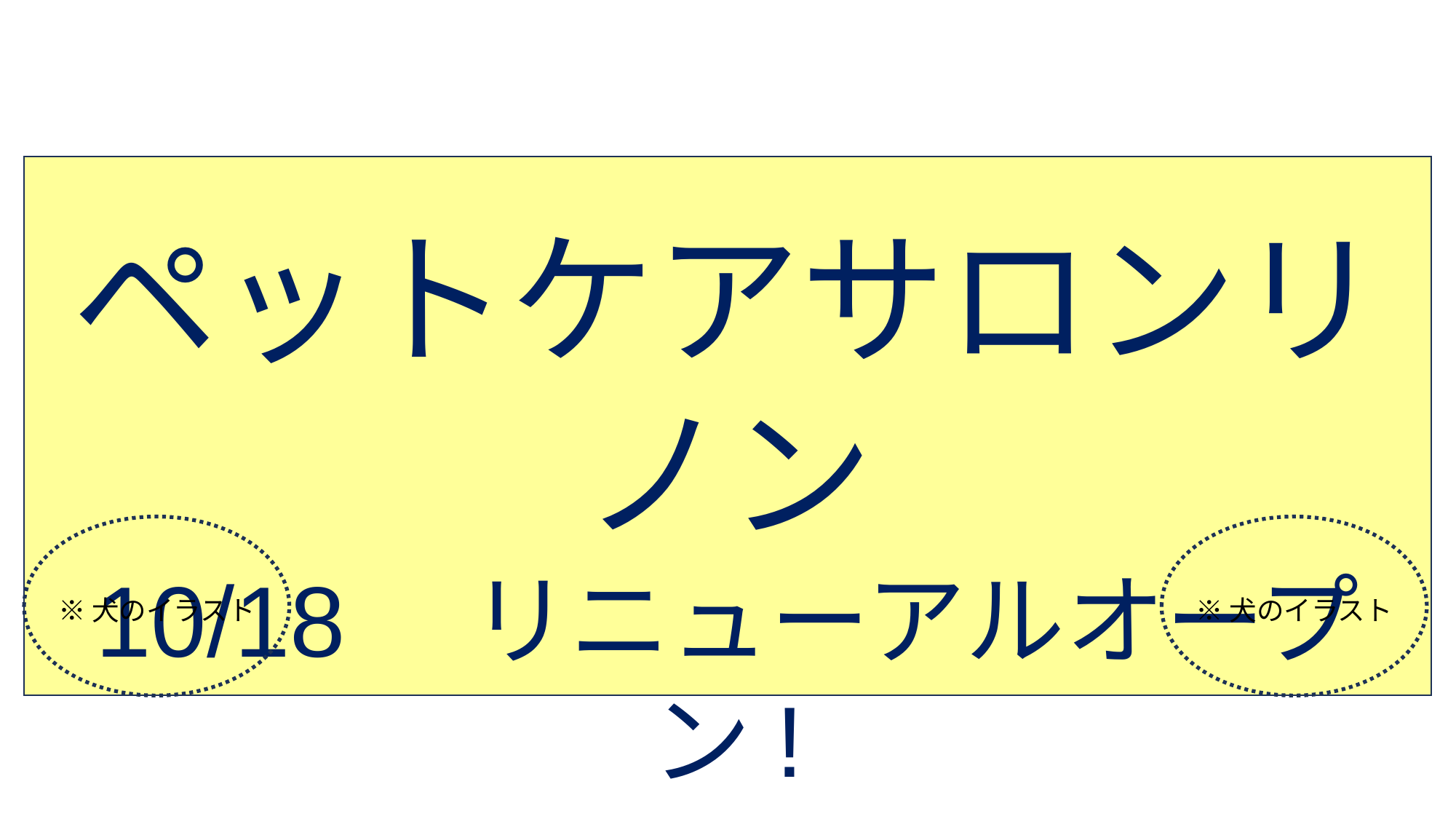

ペットケアサロンリノン
10/18　リニューアルオープン!
080-3089-1624

※犬のイラスト
※犬のイラスト